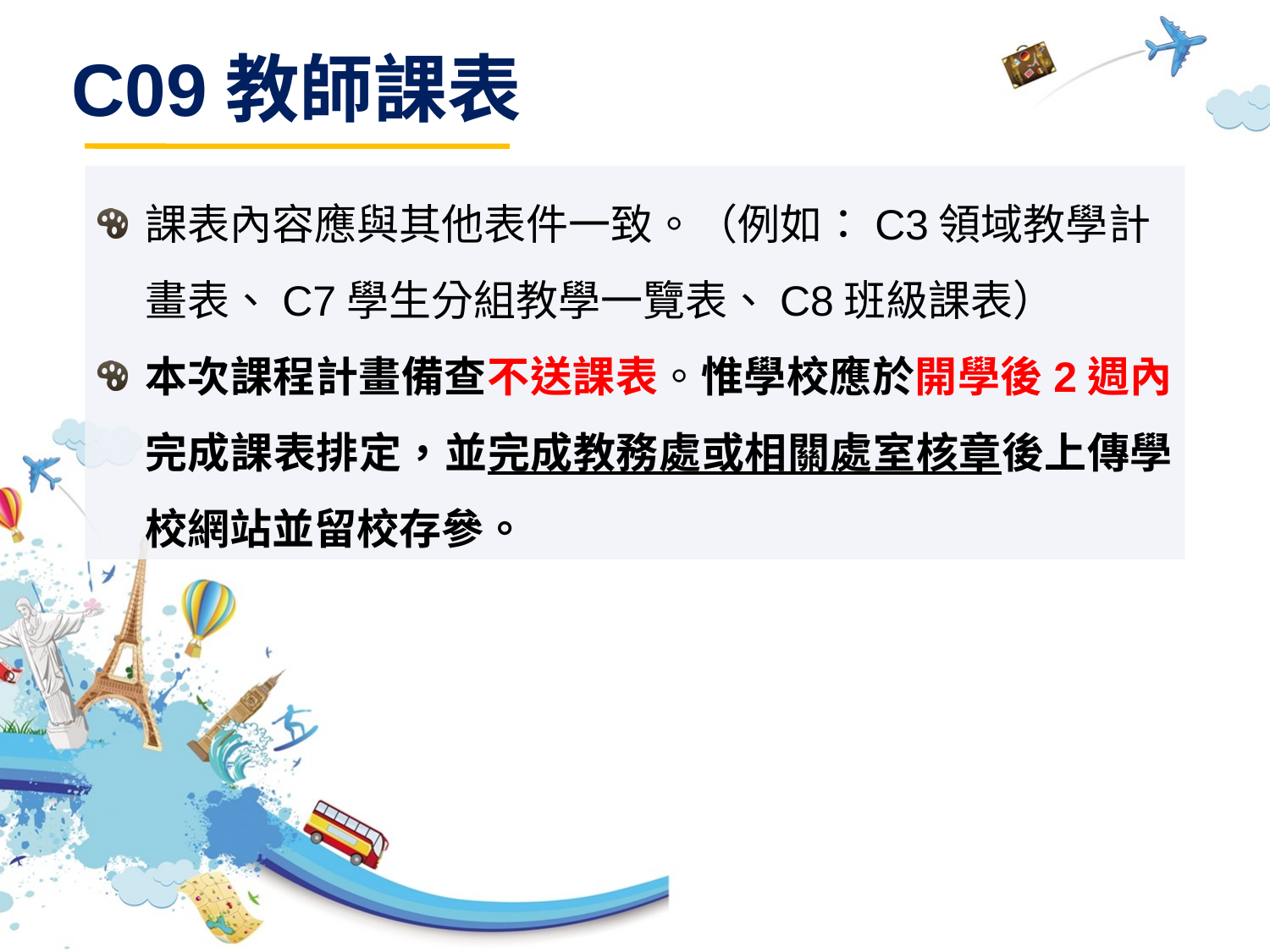

C09教師課表
課表內容應與其他表件一致。（例如：C3領域教學計畫表、C7學生分組教學一覽表、C8班級課表）
本次課程計畫備查不送課表。惟學校應於開學後2週內完成課表排定，並完成教務處或相關處室核章後上傳學校網站並留校存參。